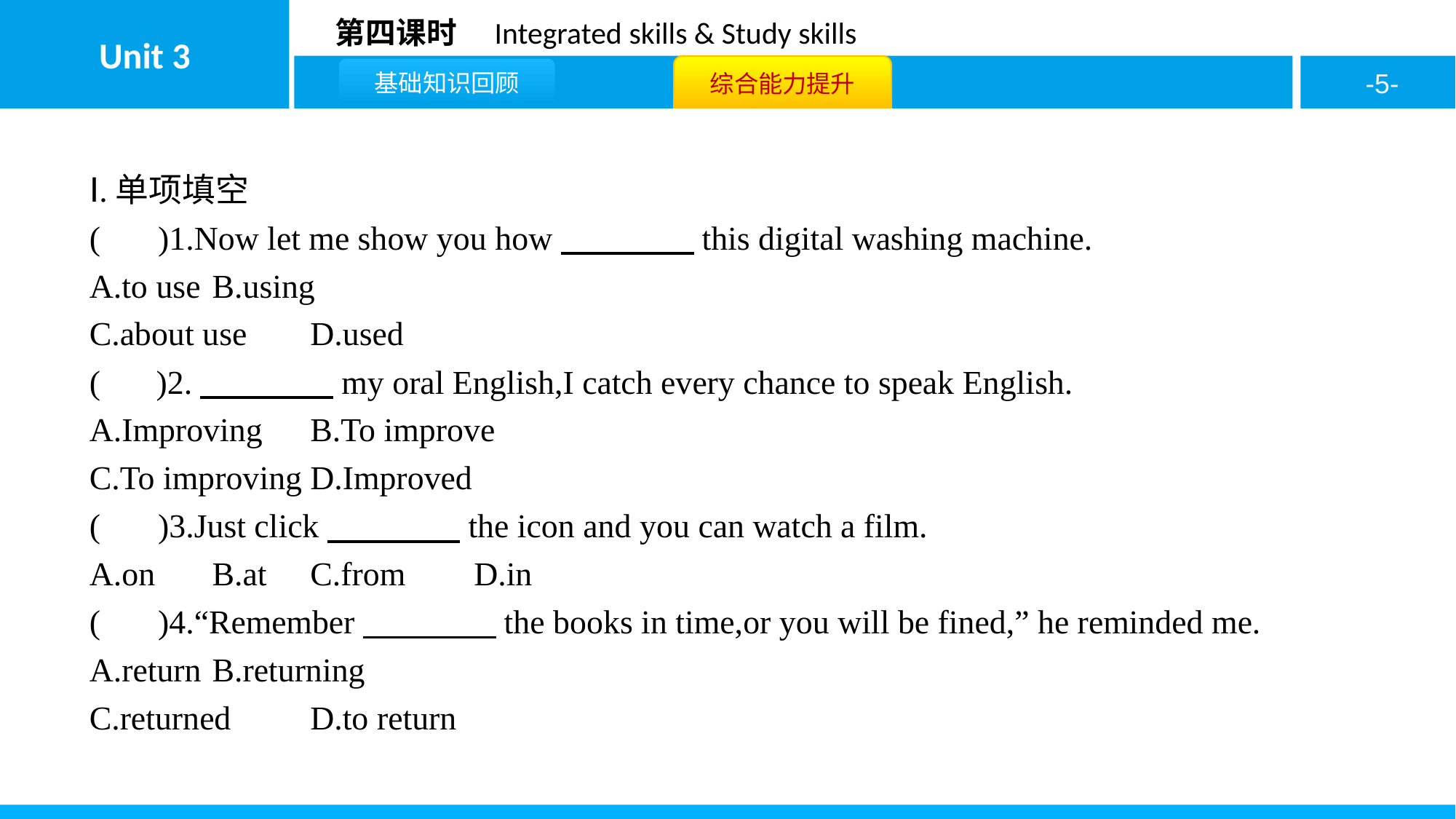

Ⅰ.单项填空
(  A  )1.Now let me show you how　　　　this digital washing machine.
A.to use	B.using
C.about use	D.used
(  B  )2.　　　　my oral English,I catch every chance to speak English.
A.Improving	B.To improve
C.To improving	D.Improved
(  A  )3.Just click　　　　the icon and you can watch a film.
A.on	B.at	C.from	D.in
(  D  )4.“Remember　　　　the books in time,or you will be fined,” he reminded me.
A.return	B.returning
C.returned	D.to return